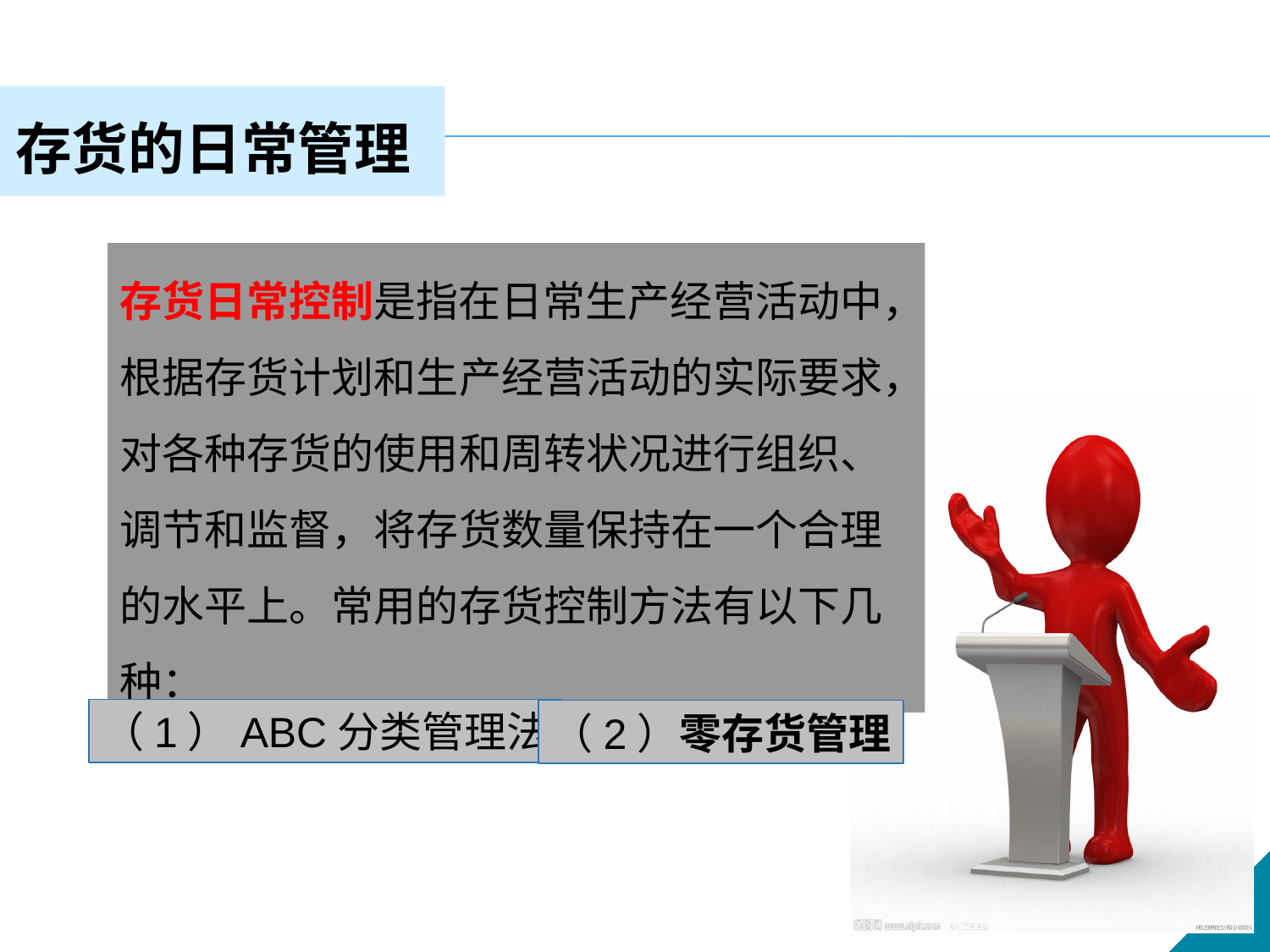

存货的日常管理
存货日常控制是指在日常生产经营活动中，根据存货计划和生产经营活动的实际要求，对各种存货的使用和周转状况进行组织、调节和监督，将存货数量保持在一个合理的水平上。常用的存货控制方法有以下几种：

（1）ABC分类管理法
（2）零存货管理
23